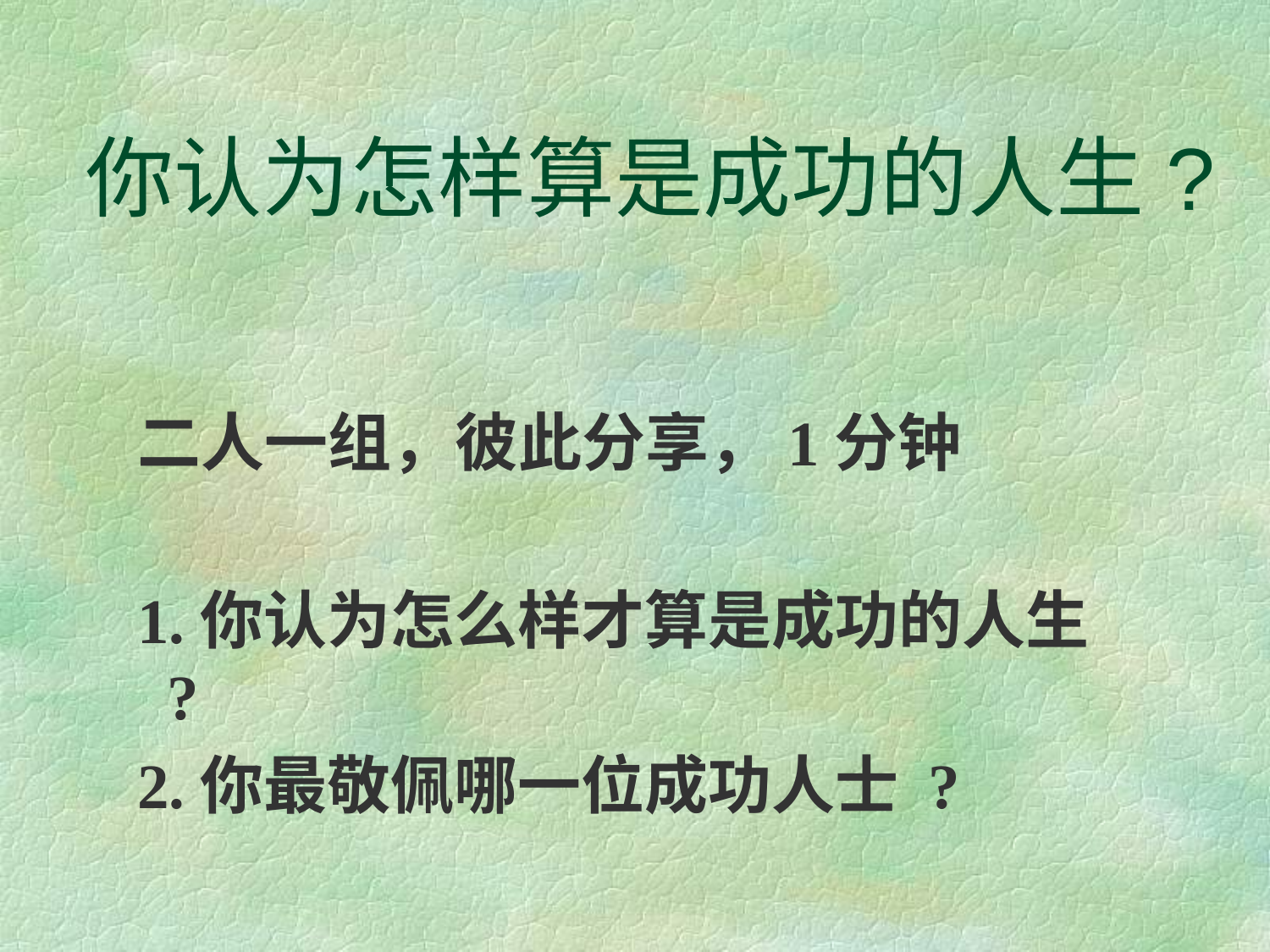

你认为怎样算是成功的人生?

二人一组，彼此分享，1分钟

1.你认为怎么样才算是成功的人生 ?
2.你最敬佩哪一位成功人士 ?